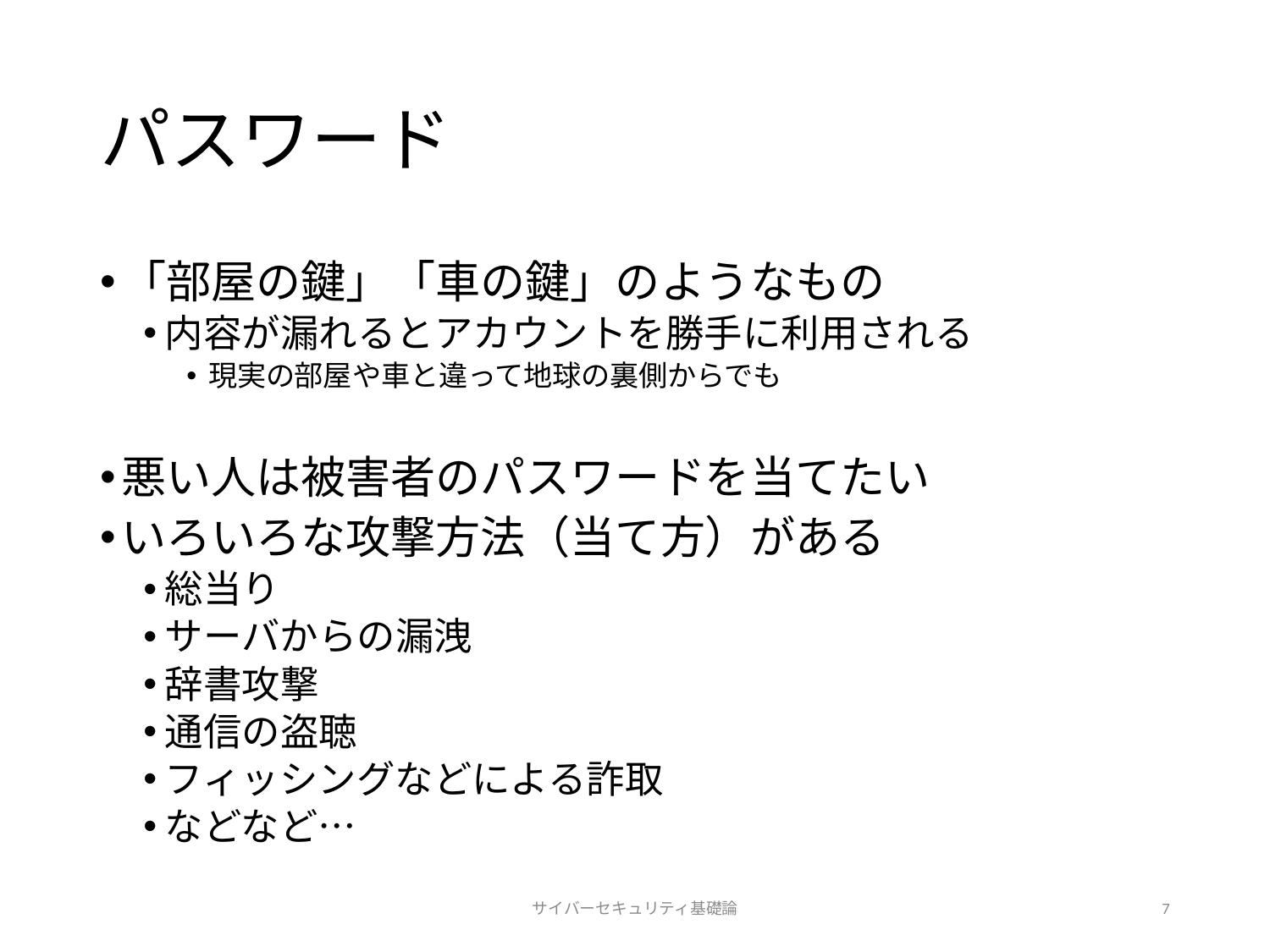

# パスワード
「部屋の鍵」「車の鍵」のようなもの
内容が漏れるとアカウントを勝手に利用される
現実の部屋や車と違って地球の裏側からでも

悪い人は被害者のパスワードを当てたい
いろいろな攻撃方法（当て方）がある
総当り
サーバからの漏洩
辞書攻撃
通信の盗聴
フィッシングなどによる詐取
などなど…

サイバーセキュリティ基礎論
7